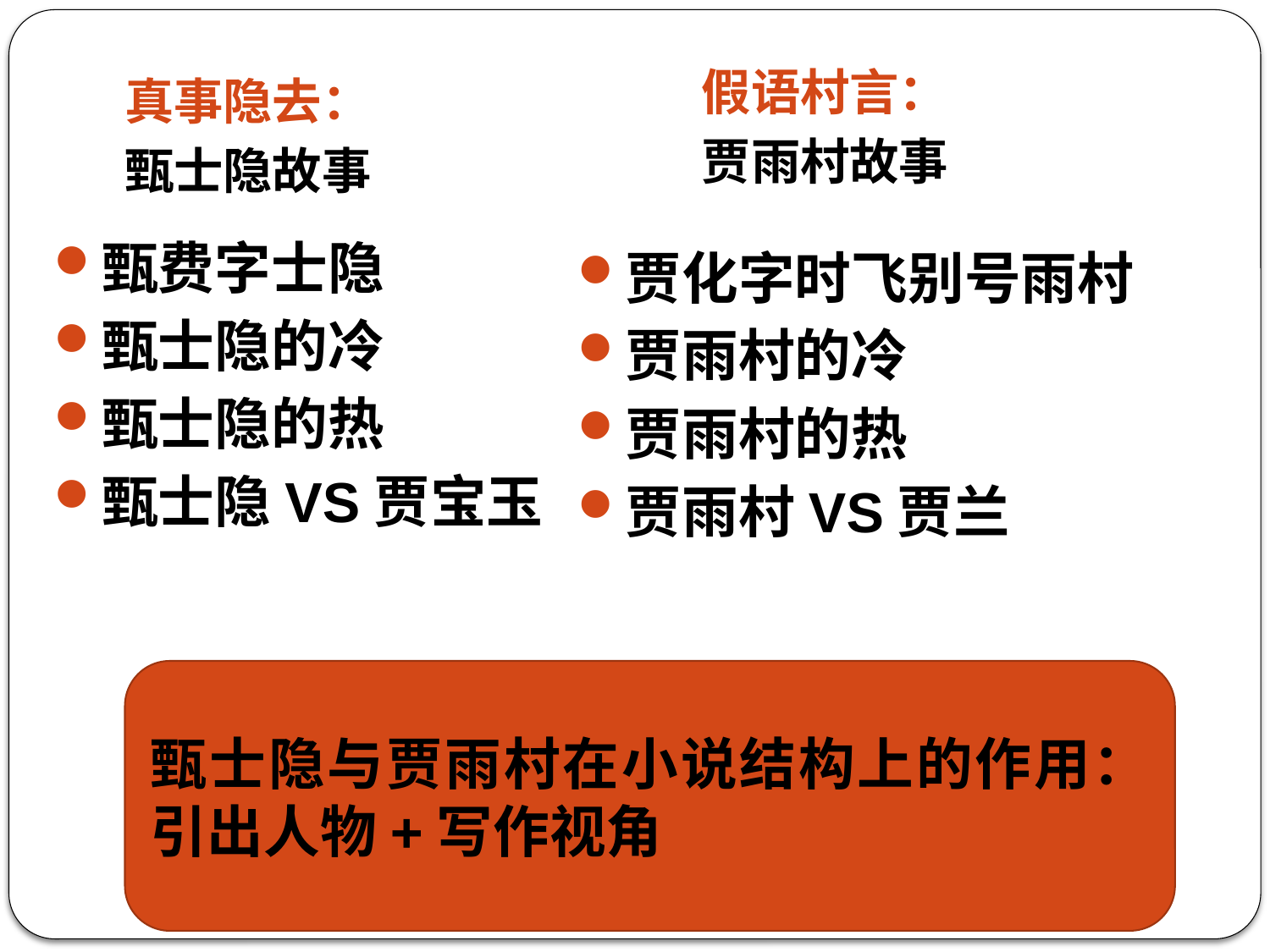

真事隐去：
甄士隐故事
假语村言：
贾雨村故事
甄费字士隐
甄士隐的冷
甄士隐的热
甄士隐VS贾宝玉
贾化字时飞别号雨村
贾雨村的冷
贾雨村的热
贾雨村VS贾兰
甄士隐与贾雨村在小说结构上的作用：引出人物+写作视角